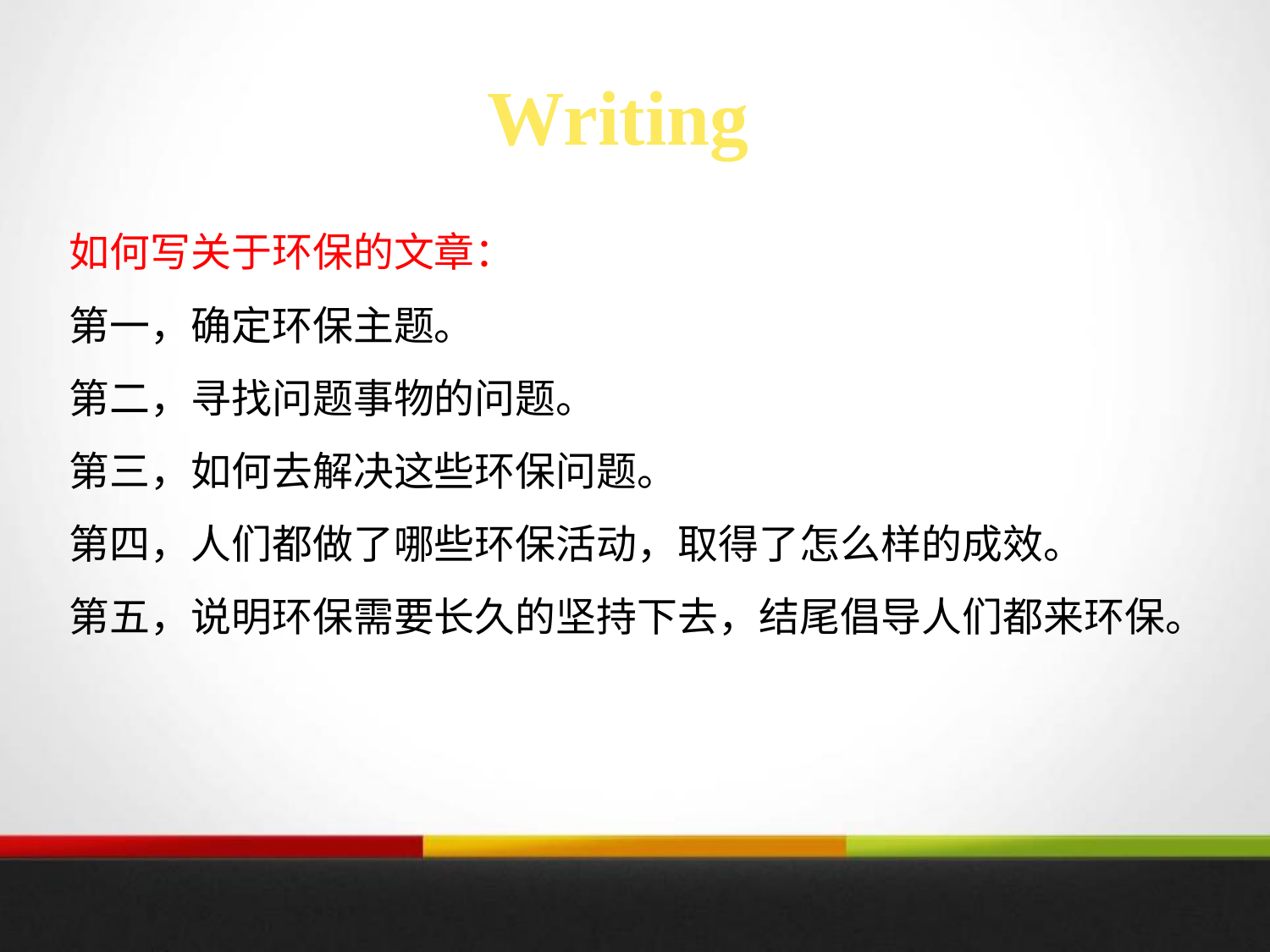

Writing
如何写关于环保的文章：
第一，确定环保主题。
第二，寻找问题事物的问题。
第三，如何去解决这些环保问题。
第四，人们都做了哪些环保活动，取得了怎么样的成效。
第五，说明环保需要长久的坚持下去，结尾倡导人们都来环保。